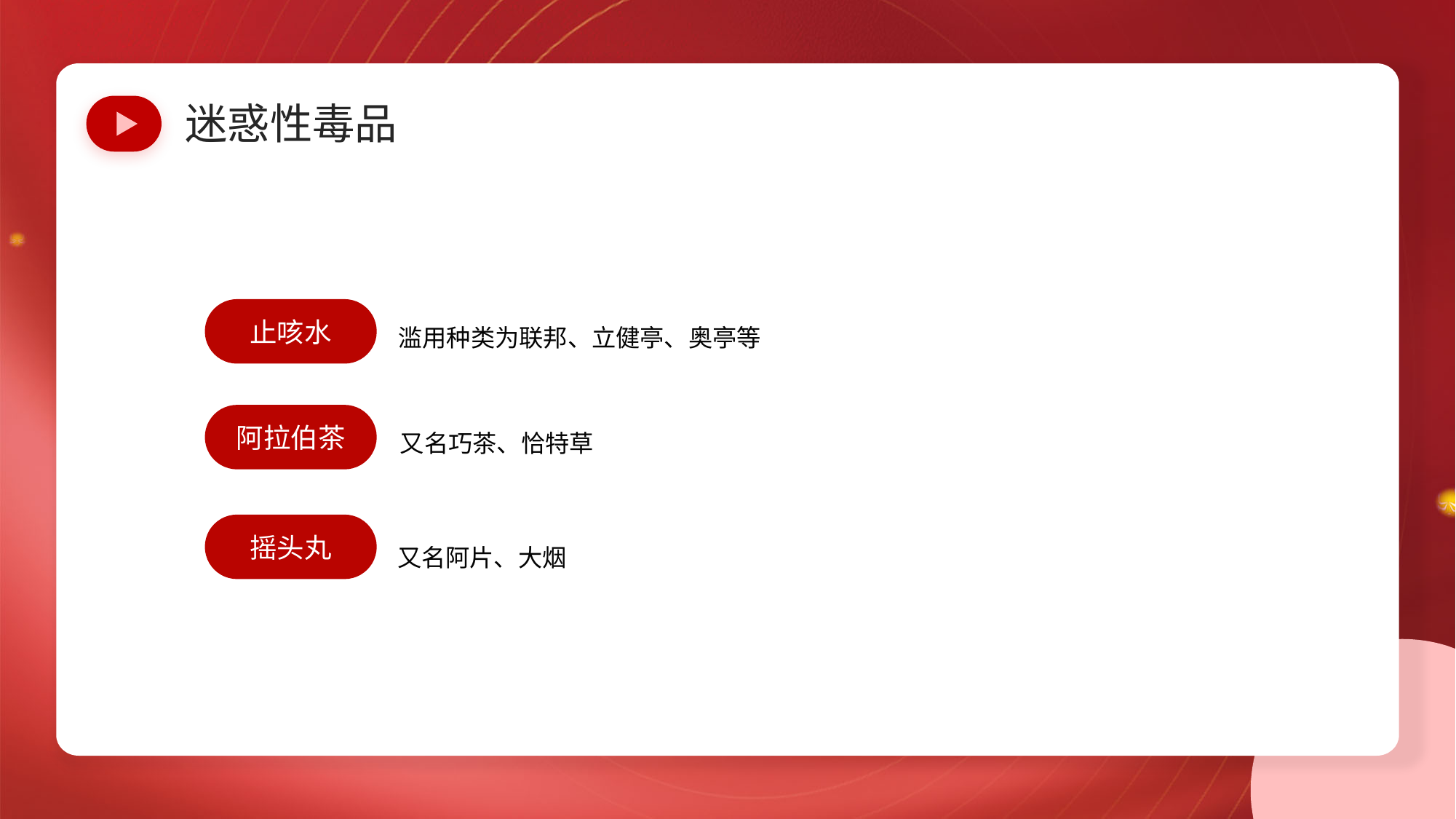

迷惑性毒品
止咳水
滥用种类为联邦、立健亭、奥亭等
阿拉伯茶
又名巧茶、恰特草
摇头丸
又名阿片、大烟